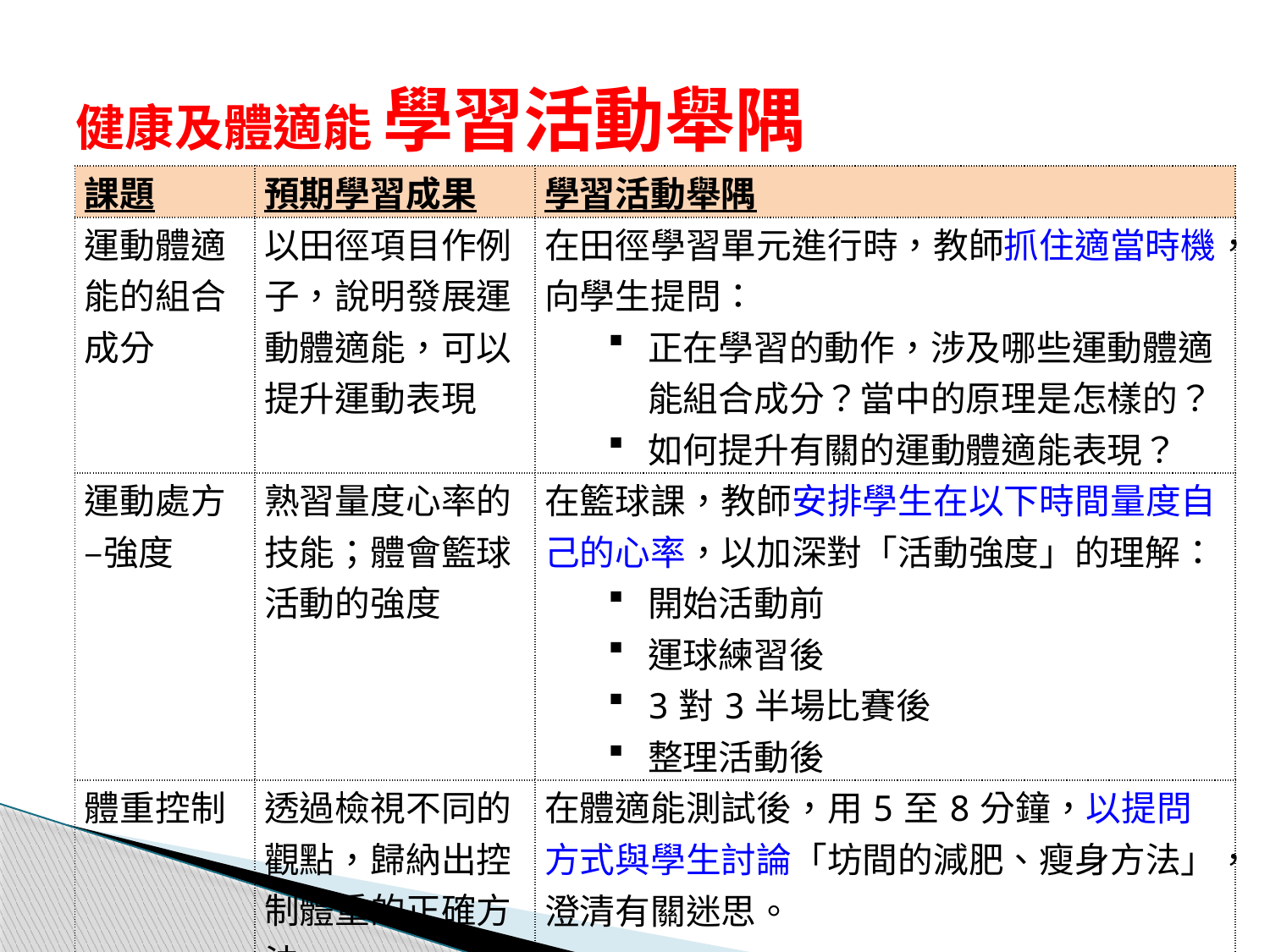

# 健康及體適能 學習活動舉隅
| 課題 | 預期學習成果 | 學習活動舉隅 |
| --- | --- | --- |
| 運動體適能的組合成分 | 以田徑項目作例子，說明發展運動體適能，可以提升運動表現 | 在田徑學習單元進行時，教師抓住適當時機，向學生提問： 正在學習的動作，涉及哪些運動體適能組合成分？當中的原理是怎樣的？ 如何提升有關的運動體適能表現？ |
| 運動處方 –強度 | 熟習量度心率的技能；體會籃球活動的強度 | 在籃球課，教師安排學生在以下時間量度自己的心率，以加深對「活動強度」的理解： 開始活動前 運球練習後 3對3半場比賽後 整理活動後 |
| 體重控制 | 透過檢視不同的觀點，歸納出控制體重的正確方法 | 在體適能測試後，用5至8分鐘，以提問方式與學生討論「坊間的減肥、瘦身方法」，澄清有關迷思。 |